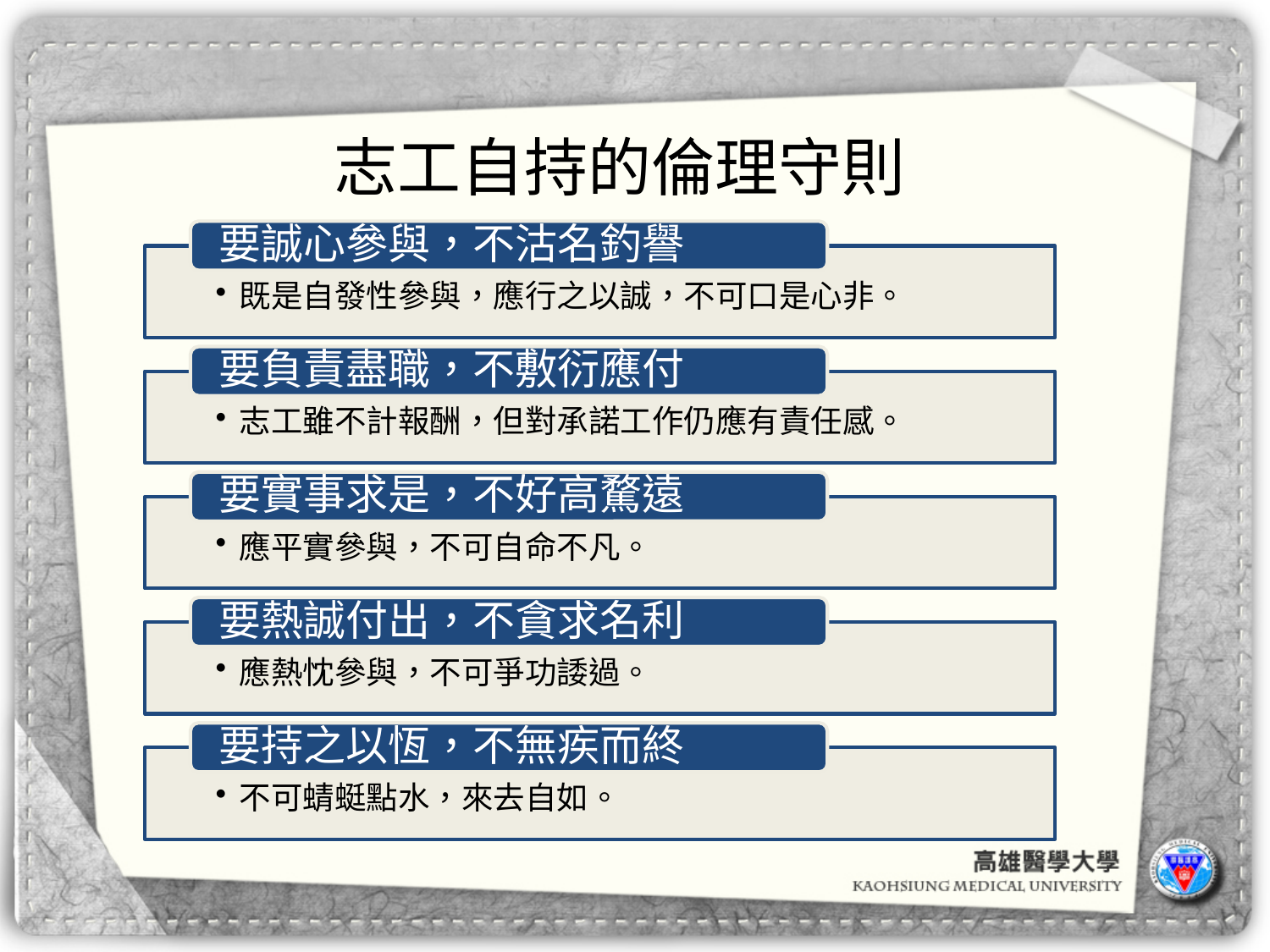

# 志工自持的倫理守則
既是自發性參與，應行之以誠，不可口是心非。
要誠心參與，不沽名釣譽
志工雖不計報酬，但對承諾工作仍應有責任感。
要負責盡職，不敷衍應付
應平實參與，不可自命不凡。
要實事求是，不好高騖遠
應熱忱參與，不可爭功諉過。
要熱誠付出，不貪求名利
不可蜻蜓點水，來去自如。
要持之以恆，不無疾而終